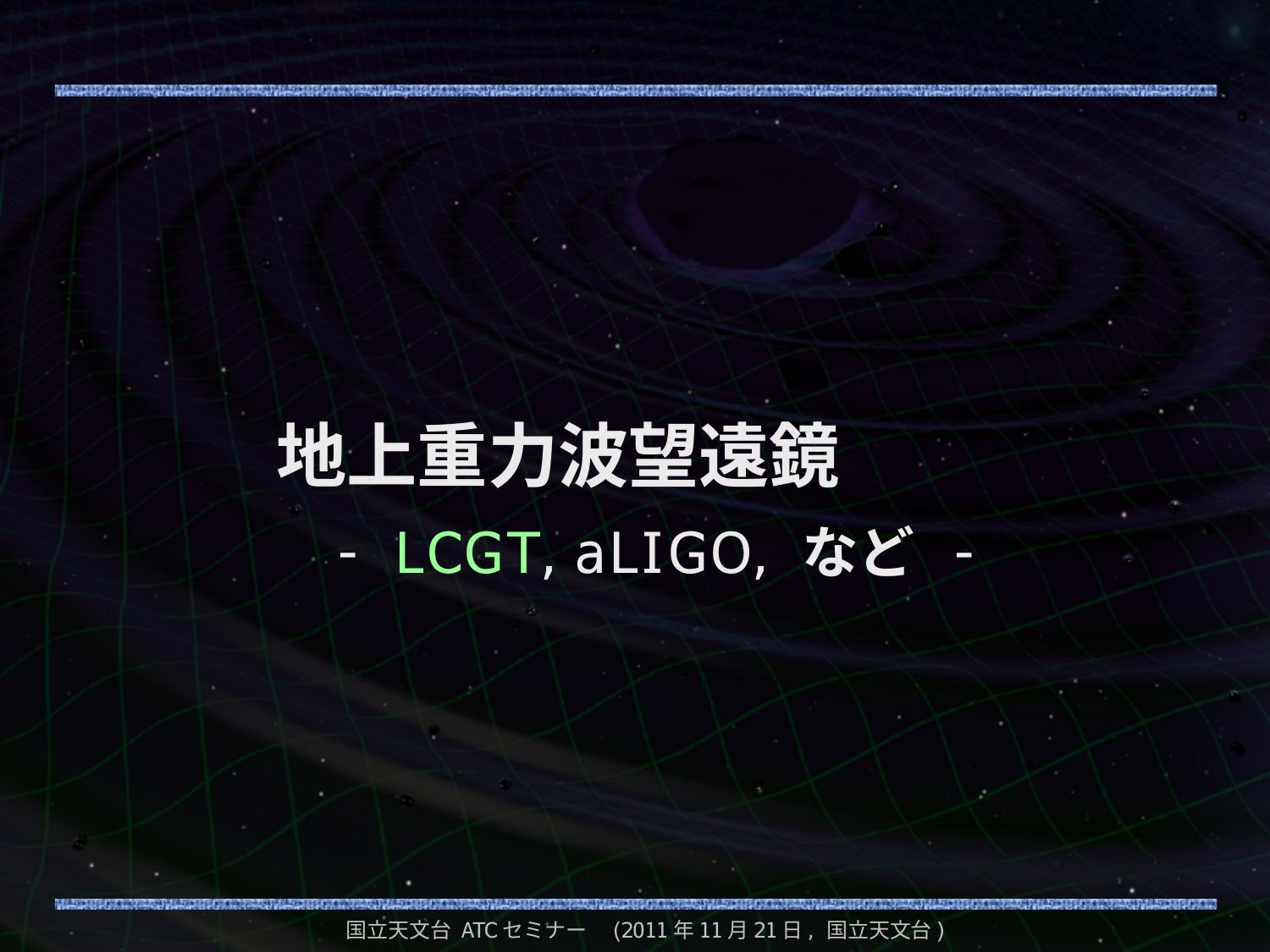

#

              地上重力波望遠鏡
              -  LCGT, aLIGO, など  -
国立天文台 ATCセミナー　(2011年11月21日, 国立天文台)